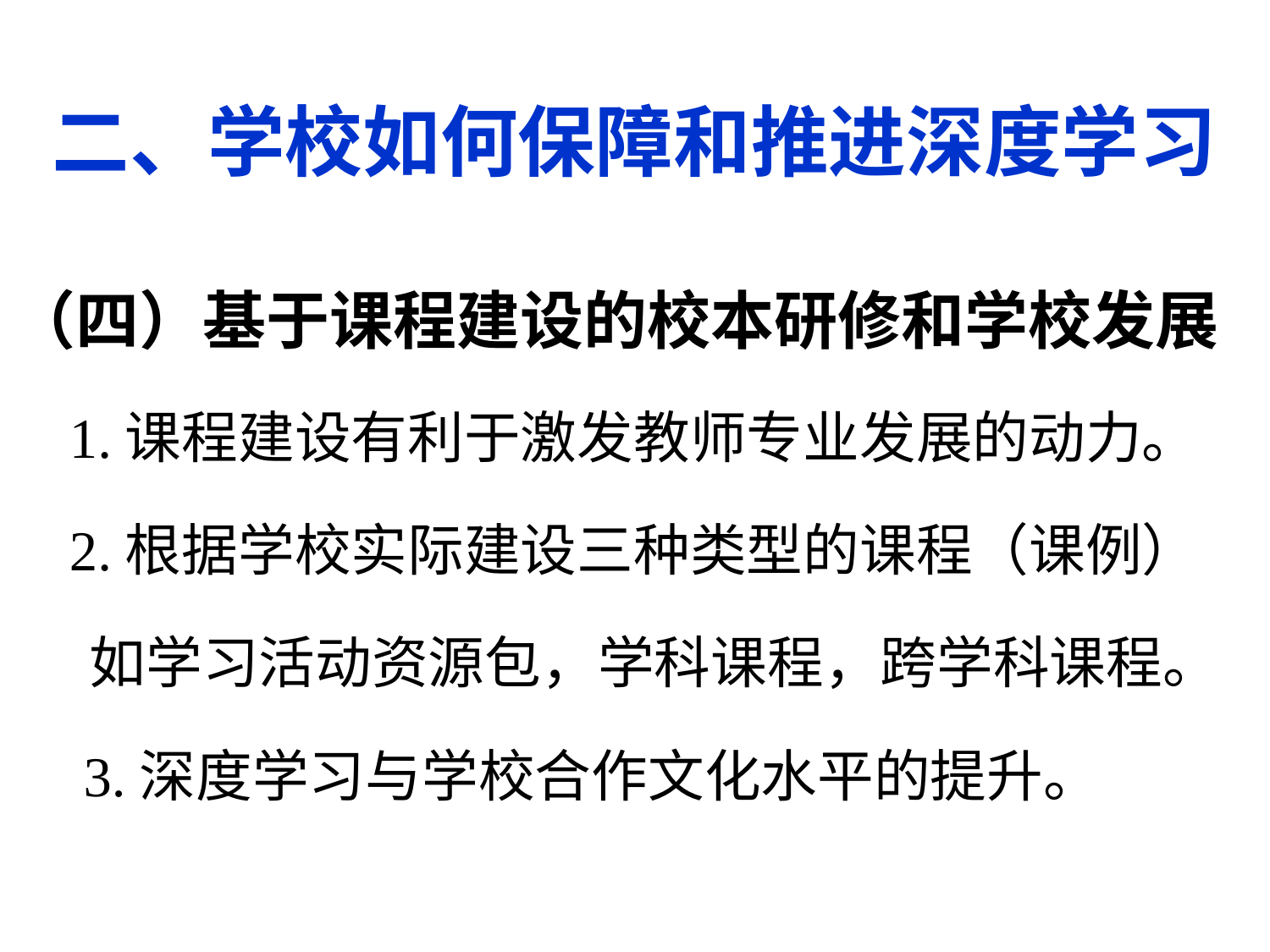

# 二、学校如何保障和推进深度学习
（四）基于课程建设的校本研修和学校发展
    1.课程建设有利于激发教师专业发展的动力。
    2.根据学校实际建设三种类型的课程（课例）
     如学习活动资源包，学科课程，跨学科课程。
     3.深度学习与学校合作文化水平的提升。